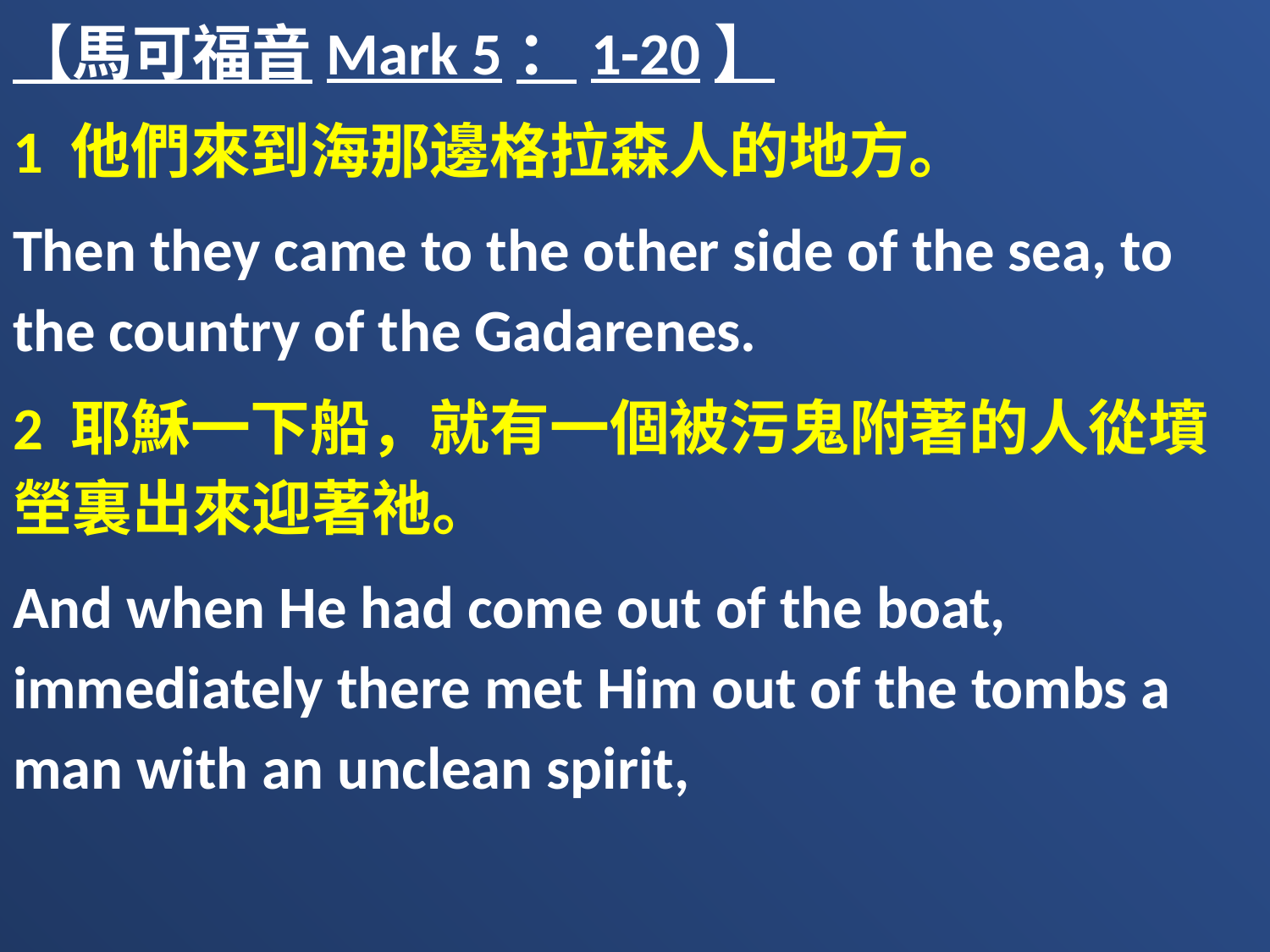

【馬可福音Mark 5：1-20】
1 他們來到海那邊格拉森人的地方。
Then they came to the other side of the sea, to the country of the Gadarenes.
2 耶穌一下船，就有一個被污鬼附著的人從墳塋裏出來迎著祂。
And when He had come out of the boat, immediately there met Him out of the tombs a man with an unclean spirit,